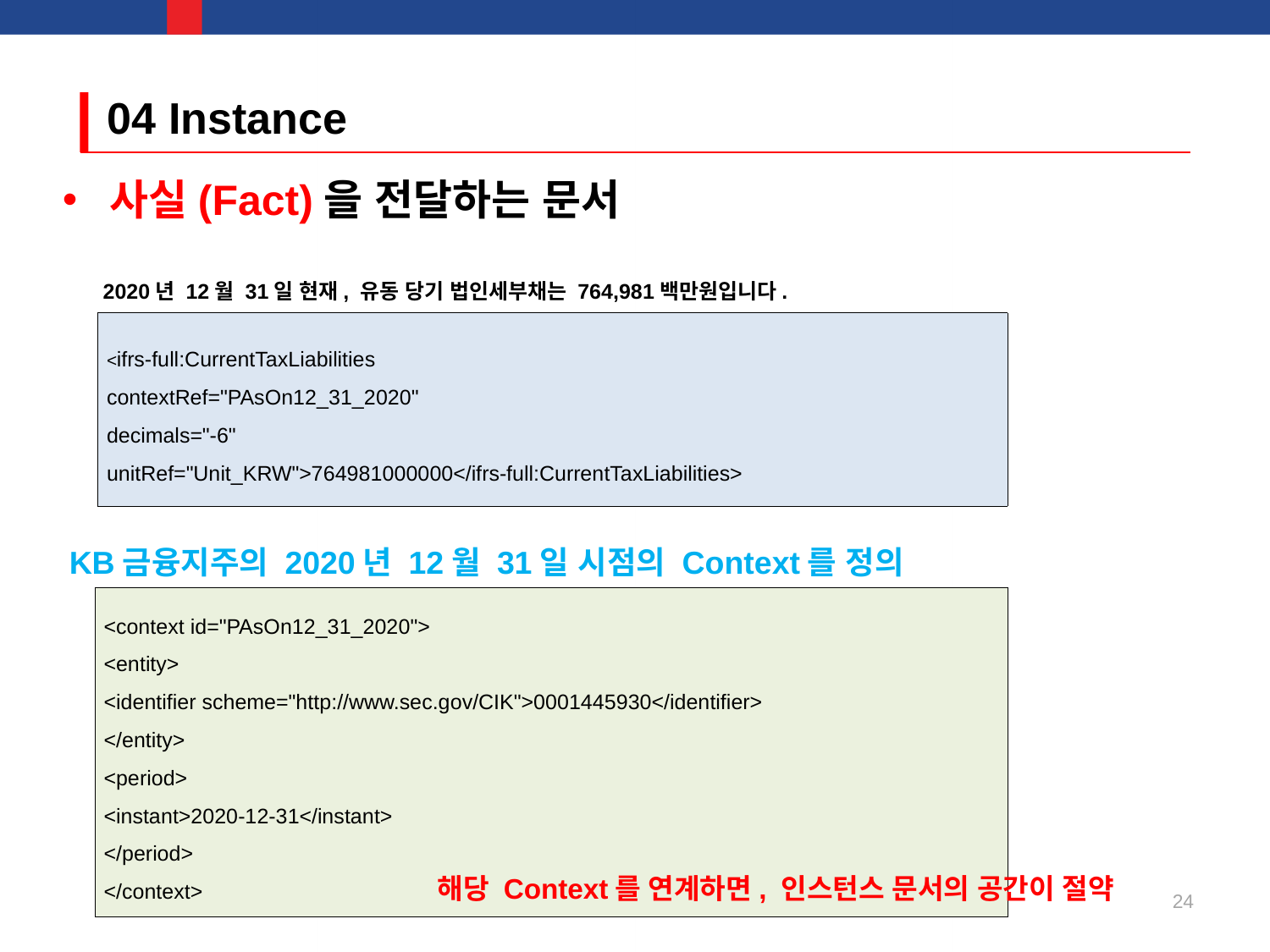

# 04 Instance
사실(Fact)을 전달하는 문서
2020년 12월 31일 현재, 유동 당기 법인세부채는 764,981백만원입니다.
| <ifrs-full:CurrentTaxLiabilities contextRef="PAsOn12\_31\_2020" decimals="-6" unitRef="Unit\_KRW">764981000000</ifrs-full:CurrentTaxLiabilities> |
| --- |
KB금융지주의 2020년 12월 31일 시점의 Context를 정의
| <context id="PAsOn12\_31\_2020"> <entity> <identifier scheme="http://www.sec.gov/CIK">0001445930</identifier> </entity> <period> <instant>2020-12-31</instant> </period> </context> |
| --- |
해당 Context를 연계하면, 인스턴스 문서의 공간이 절약
24